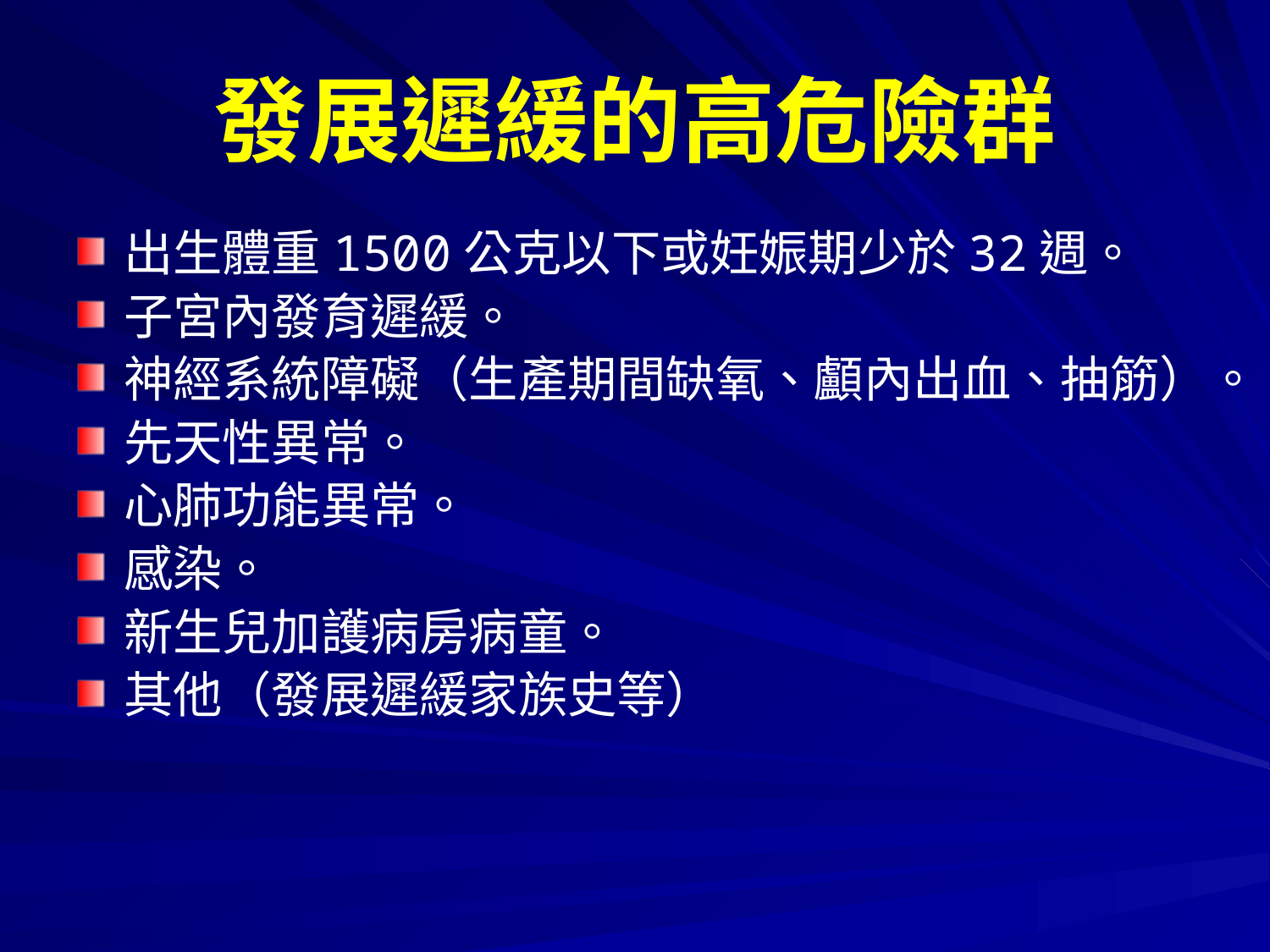

# 發展遲緩的高危險群
出生體重1500公克以下或妊娠期少於32週。
子宮內發育遲緩。
神經系統障礙（生產期間缺氧、顱內出血、抽筋）。
先天性異常。
心肺功能異常。
感染。
新生兒加護病房病童。
其他（發展遲緩家族史等）